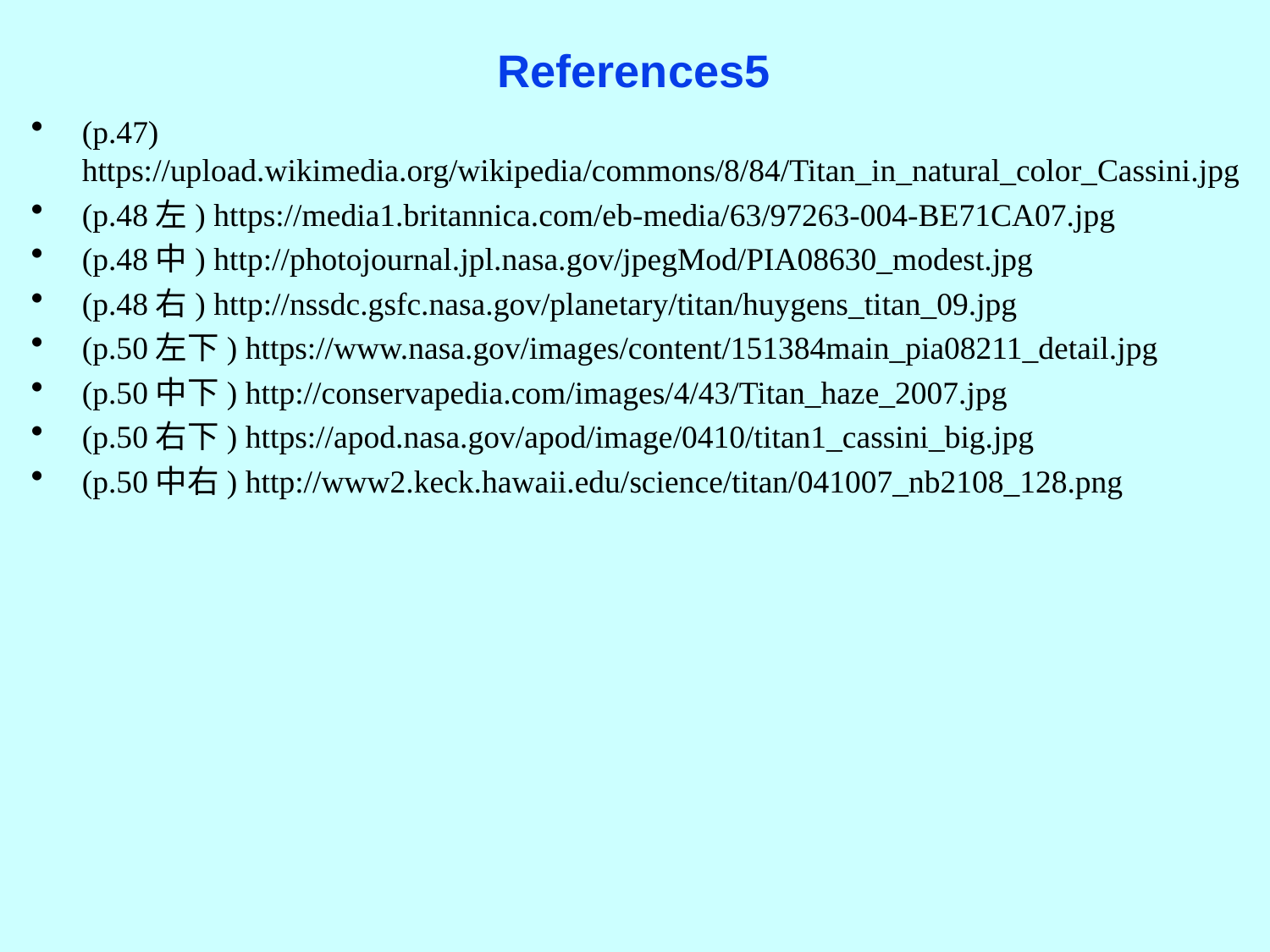

# References5
(p.47) https://upload.wikimedia.org/wikipedia/commons/8/84/Titan_in_natural_color_Cassini.jpg
(p.48左) https://media1.britannica.com/eb-media/63/97263-004-BE71CA07.jpg
(p.48中) http://photojournal.jpl.nasa.gov/jpegMod/PIA08630_modest.jpg
(p.48右) http://nssdc.gsfc.nasa.gov/planetary/titan/huygens_titan_09.jpg
(p.50左下) https://www.nasa.gov/images/content/151384main_pia08211_detail.jpg
(p.50中下) http://conservapedia.com/images/4/43/Titan_haze_2007.jpg
(p.50右下) https://apod.nasa.gov/apod/image/0410/titan1_cassini_big.jpg
(p.50中右) http://www2.keck.hawaii.edu/science/titan/041007_nb2108_128.png